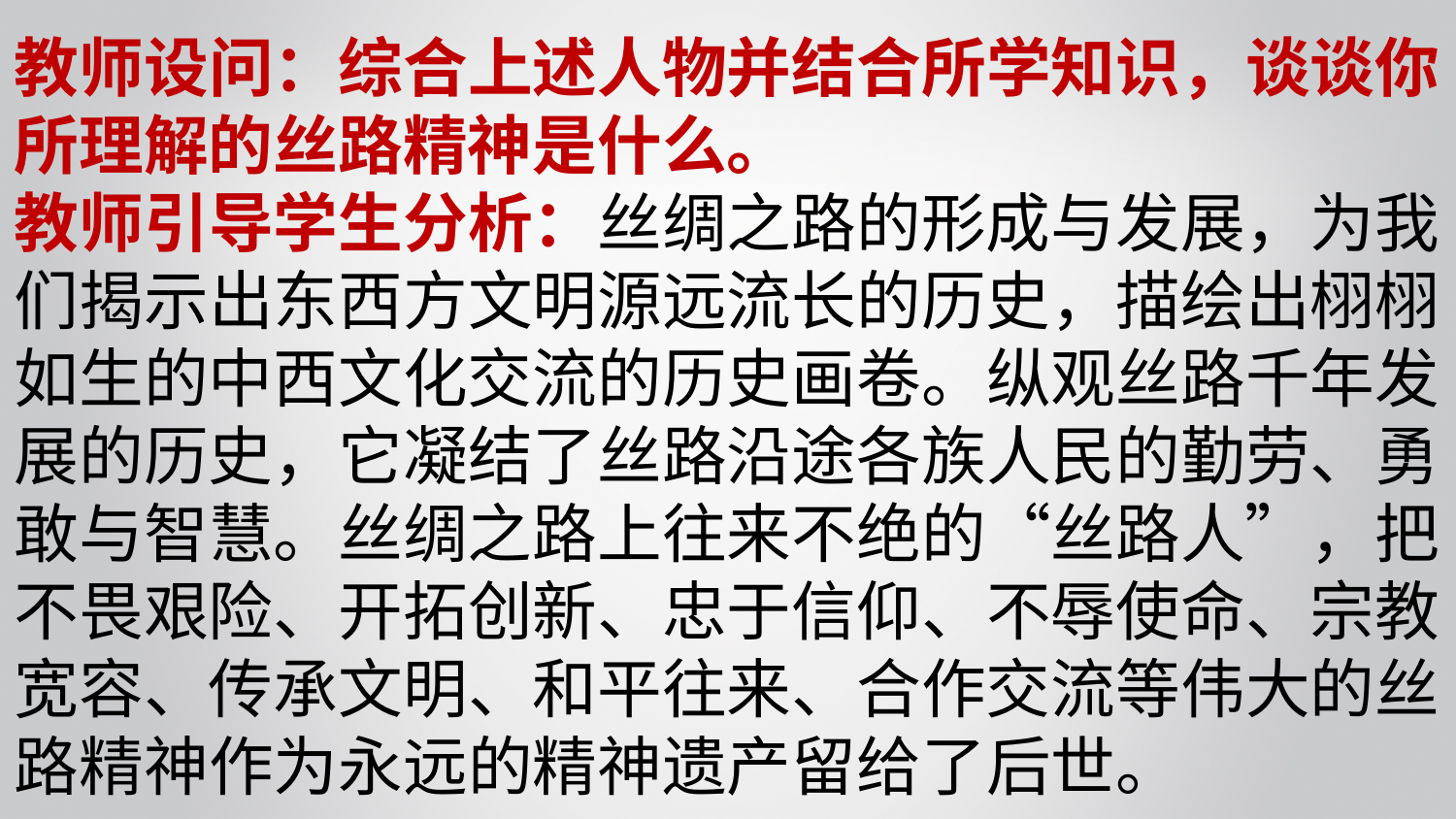

教师设问：综合上述人物并结合所学知识，谈谈你所理解的丝路精神是什么。
教师引导学生分析：丝绸之路的形成与发展，为我们揭示出东西方文明源远流长的历史，描绘出栩栩如生的中西文化交流的历史画卷。纵观丝路千年发展的历史，它凝结了丝路沿途各族人民的勤劳、勇敢与智慧。丝绸之路上往来不绝的“丝路人”，把不畏艰险、开拓创新、忠于信仰、不辱使命、宗教宽容、传承文明、和平往来、合作交流等伟大的丝路精神作为永远的精神遗产留给了后世。